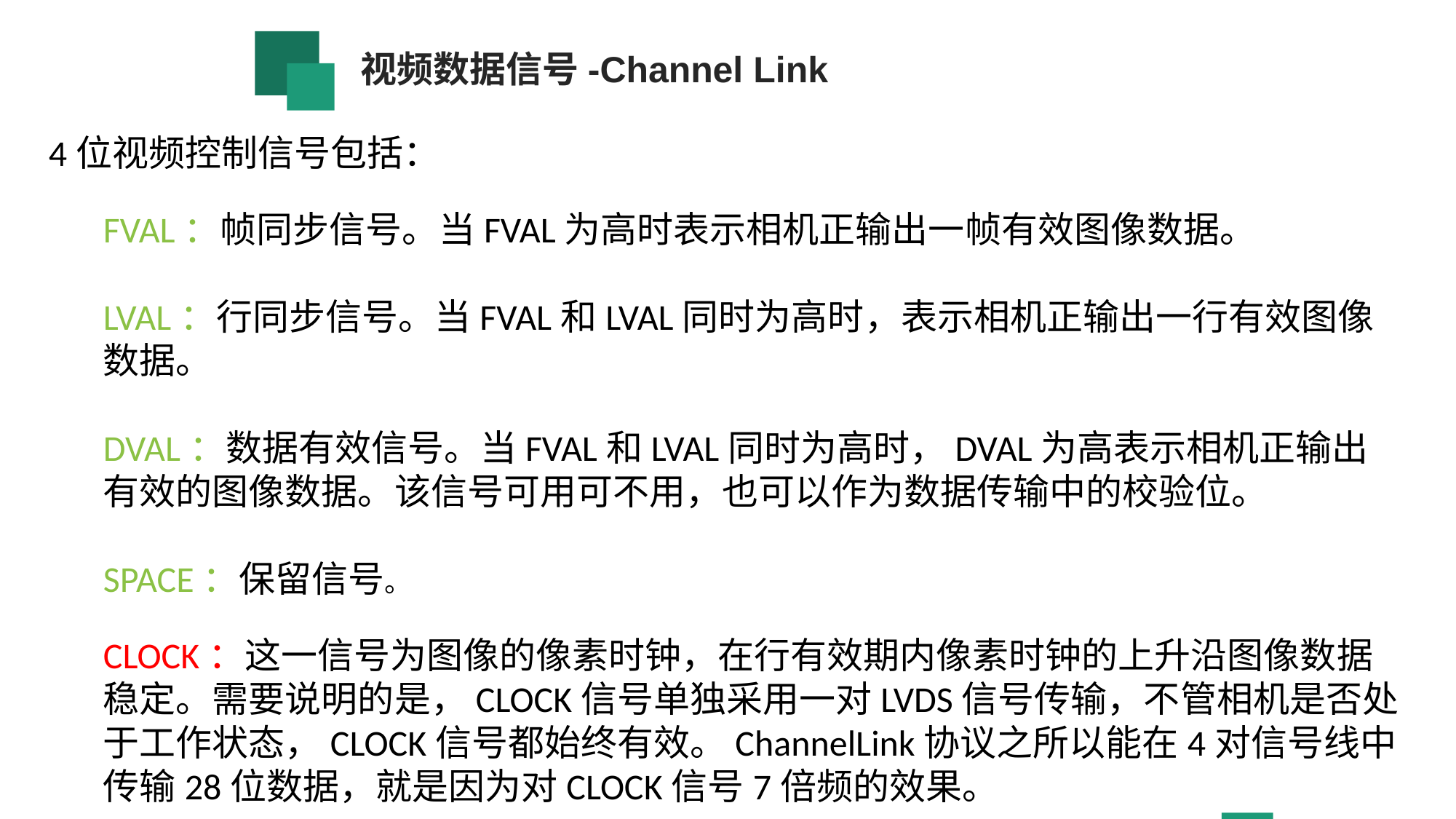

视频数据信号-Channel Link
4位视频控制信号包括：

FVAL：帧同步信号。当FVAL为高时表示相机正输出一帧有效图像数据。

LVAL：行同步信号。当FVAL和LVAL同时为高时，表示相机正输出一行有效图像数据。

DVAL：数据有效信号。当FVAL和LVAL同时为高时，DVAL为高表示相机正输出有效的图像数据。该信号可用可不用，也可以作为数据传输中的校验位。

SPACE：保留信号。

CLOCK：这一信号为图像的像素时钟，在行有效期内像素时钟的上升沿图像数据稳定。需要说明的是，CLOCK信号单独采用一对LVDS信号传输，不管相机是否处于工作状态，CLOCK信号都始终有效。ChannelLink协议之所以能在4对信号线中传输28位数据，就是因为对CLOCK信号7倍频的效果。
广州创龙电子科技有限公司
07